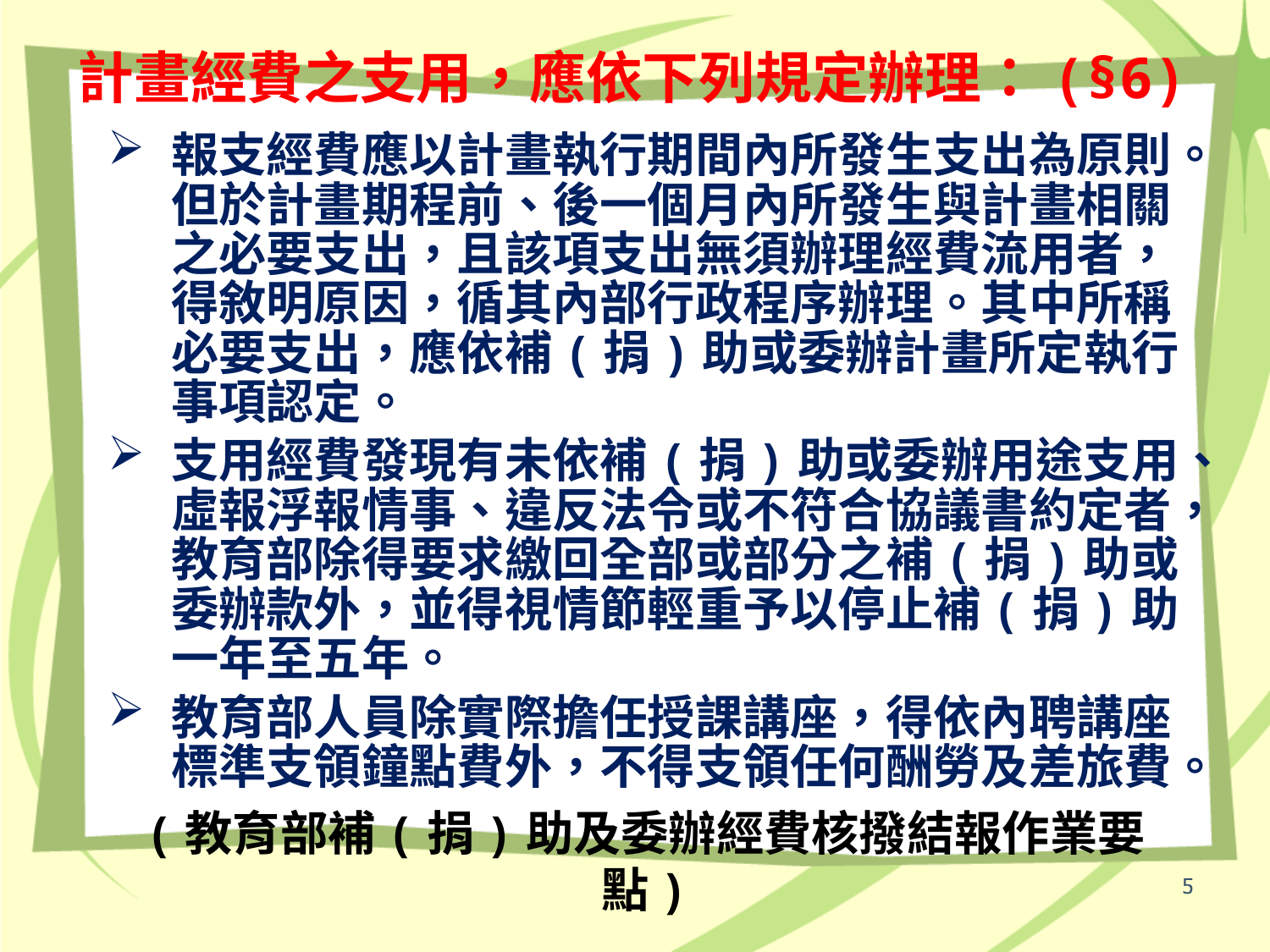

# 計畫經費之支用，應依下列規定辦理：(§6)
報支經費應以計畫執行期間內所發生支出為原則。但於計畫期程前、後一個月內所發生與計畫相關之必要支出，且該項支出無須辦理經費流用者，得敘明原因，循其內部行政程序辦理。其中所稱必要支出，應依補(捐)助或委辦計畫所定執行事項認定。
支用經費發現有未依補(捐)助或委辦用途支用、虛報浮報情事、違反法令或不符合協議書約定者，教育部除得要求繳回全部或部分之補(捐)助或委辦款外，並得視情節輕重予以停止補(捐)助一年至五年。
教育部人員除實際擔任授課講座，得依內聘講座標準支領鐘點費外，不得支領任何酬勞及差旅費。
(教育部補(捐)助及委辦經費核撥結報作業要點)

(教育部補(捐)助及委辦經費核撥結報作業要點)
5